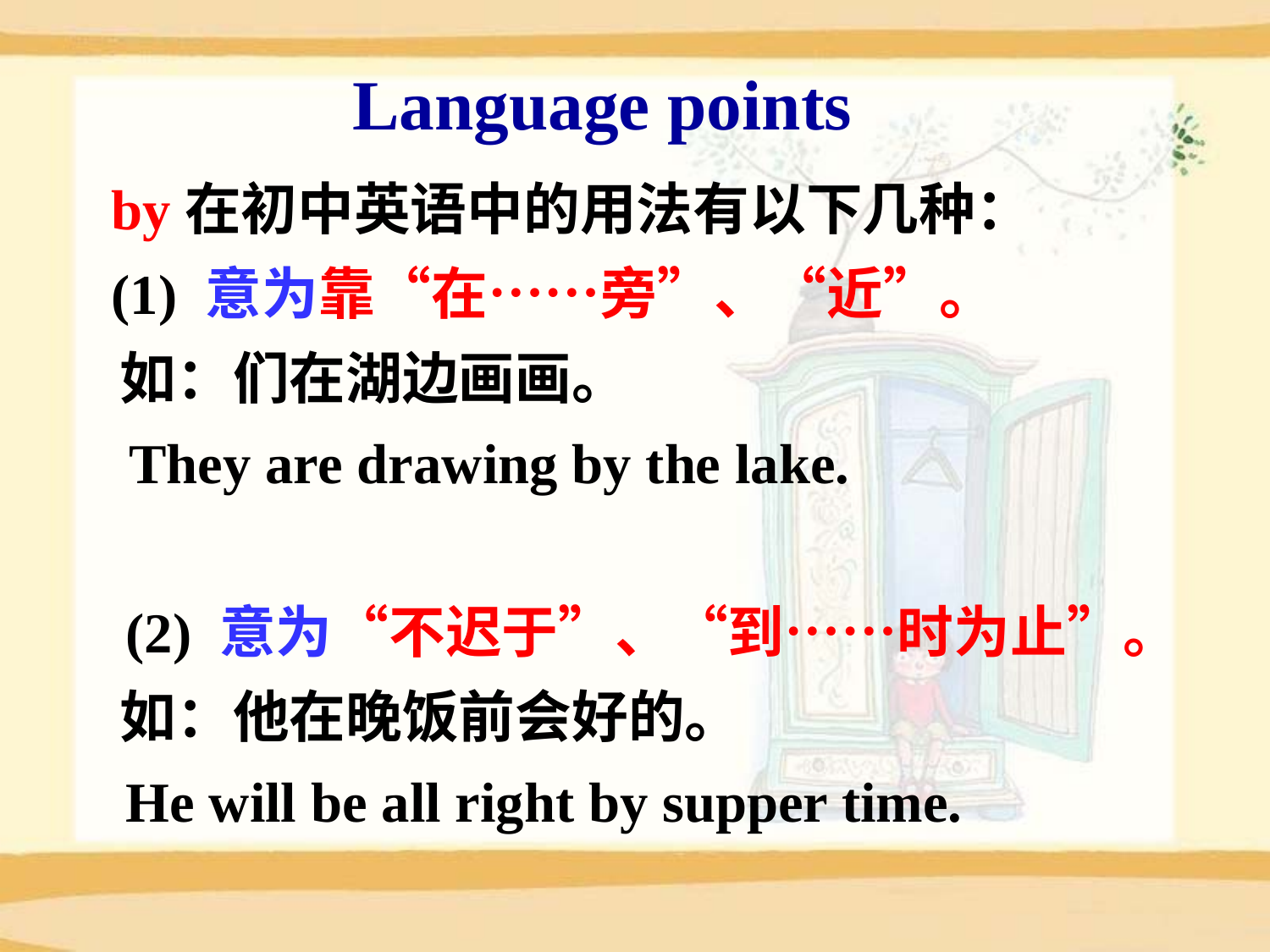

Language points
    by在初中英语中的用法有以下几种：
    (1) 意为靠“在……旁”、“近”。
    如：们在湖边画画。
 They are drawing by the lake.

     (2) 意为“不迟于”、“到……时为止”。
    如：他在晚饭前会好的。
     He will be all right by supper time.